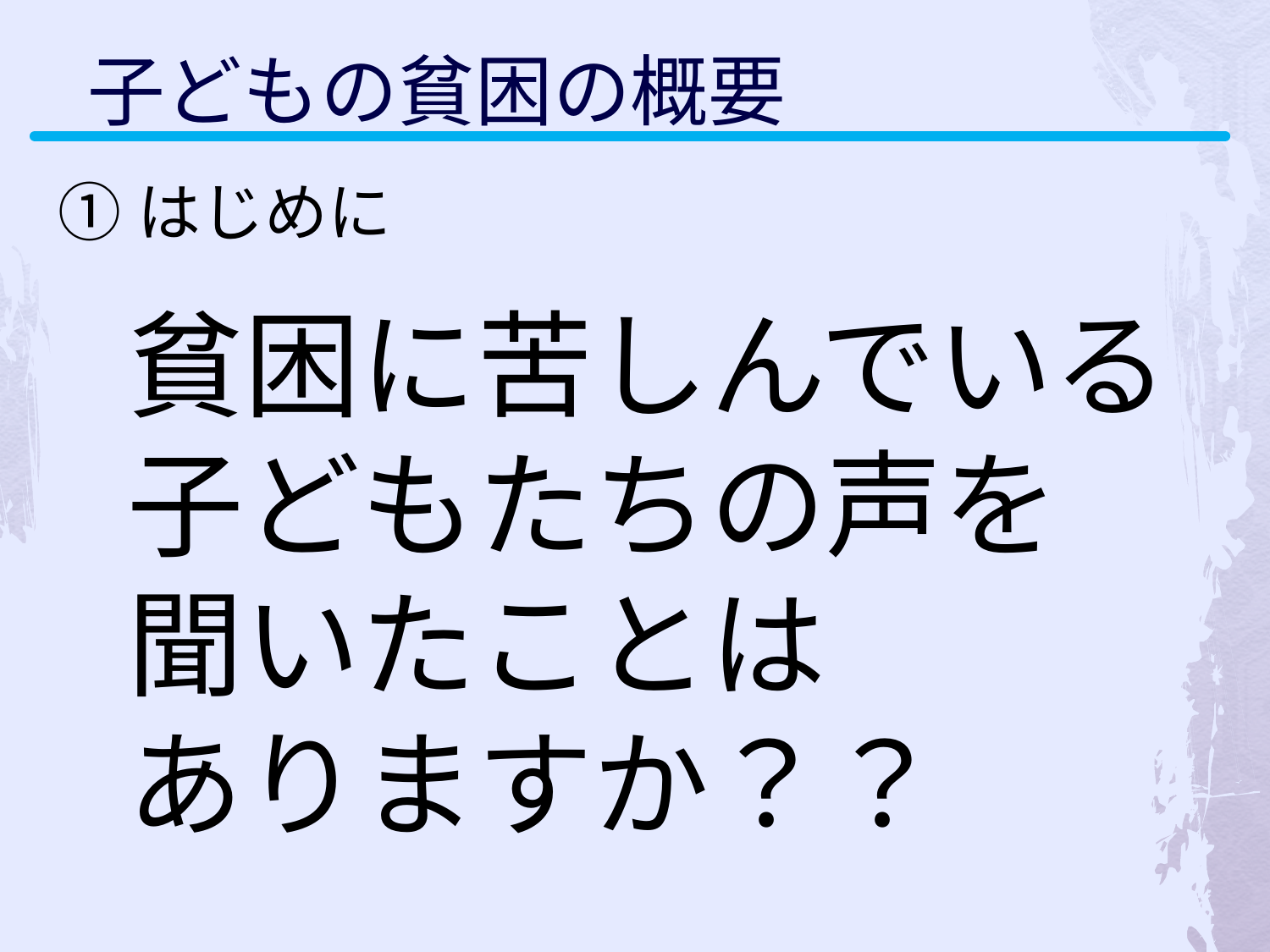

子どもの貧困の概要
①はじめに
貧困に苦しんでいる
子どもたちの声を
聞いたことは
ありますか？？